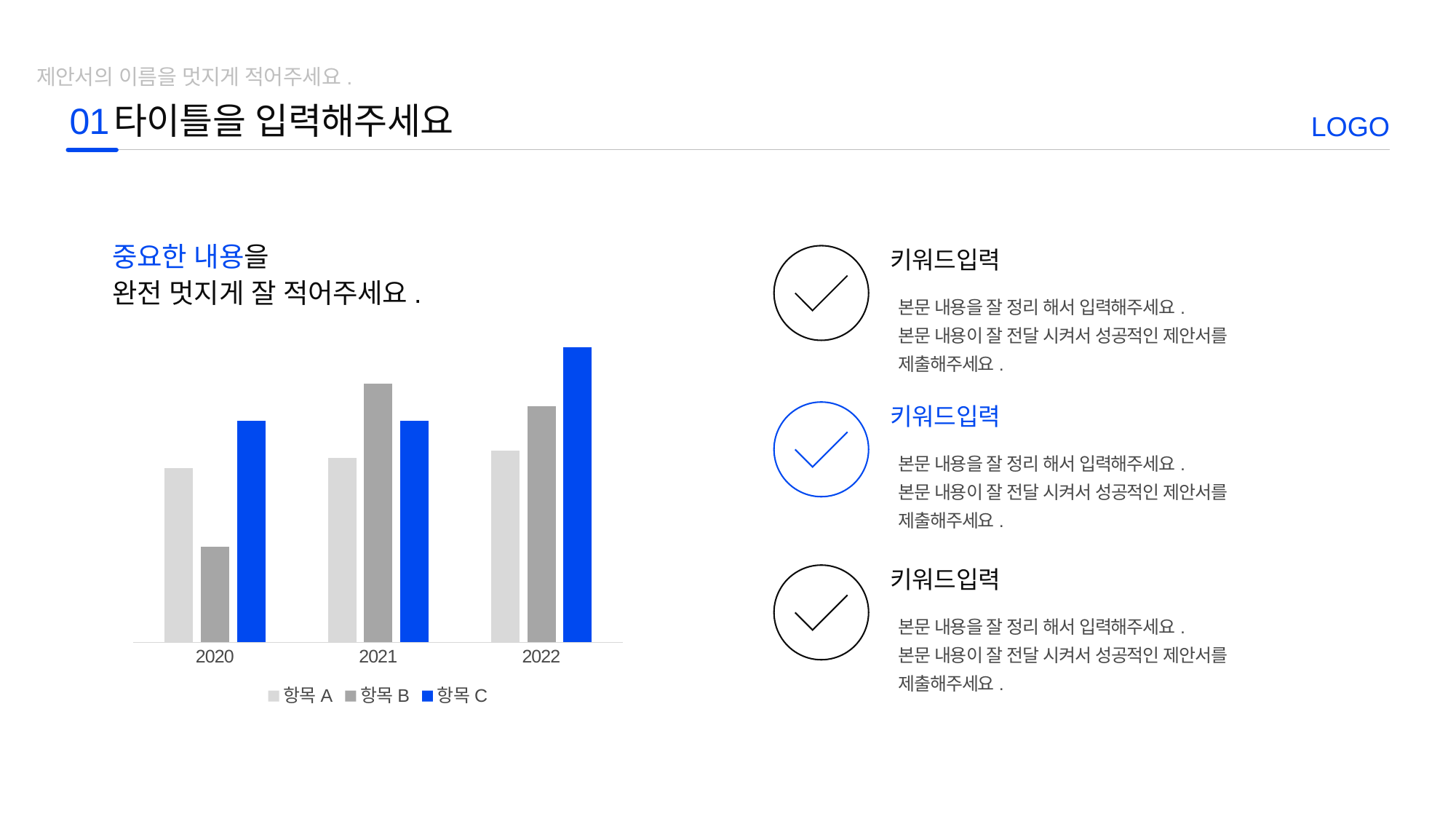

제안서의 이름을 멋지게 적어주세요.
01
타이틀을 입력해주세요
LOGO
중요한 내용을
완전 멋지게 잘 적어주세요.
키워드입력

본문 내용을 잘 정리 해서 입력해주세요.
본문 내용이 잘 전달 시켜서 성공적인 제안서를 제출해주세요.

### Chart

| Category | 항목A | 항목B | 항목C |
|---|---|---|---|
| 2020 | 2.36 | 1.3 | 3.0 |
| 2021 | 2.5 | 3.5 | 3.0 |
| 2022 | 2.6 | 3.2 | 4.0 |
키워드입력

본문 내용을 잘 정리 해서 입력해주세요.
본문 내용이 잘 전달 시켜서 성공적인 제안서를 제출해주세요.
키워드입력

본문 내용을 잘 정리 해서 입력해주세요.
본문 내용이 잘 전달 시켜서 성공적인 제안서를 제출해주세요.